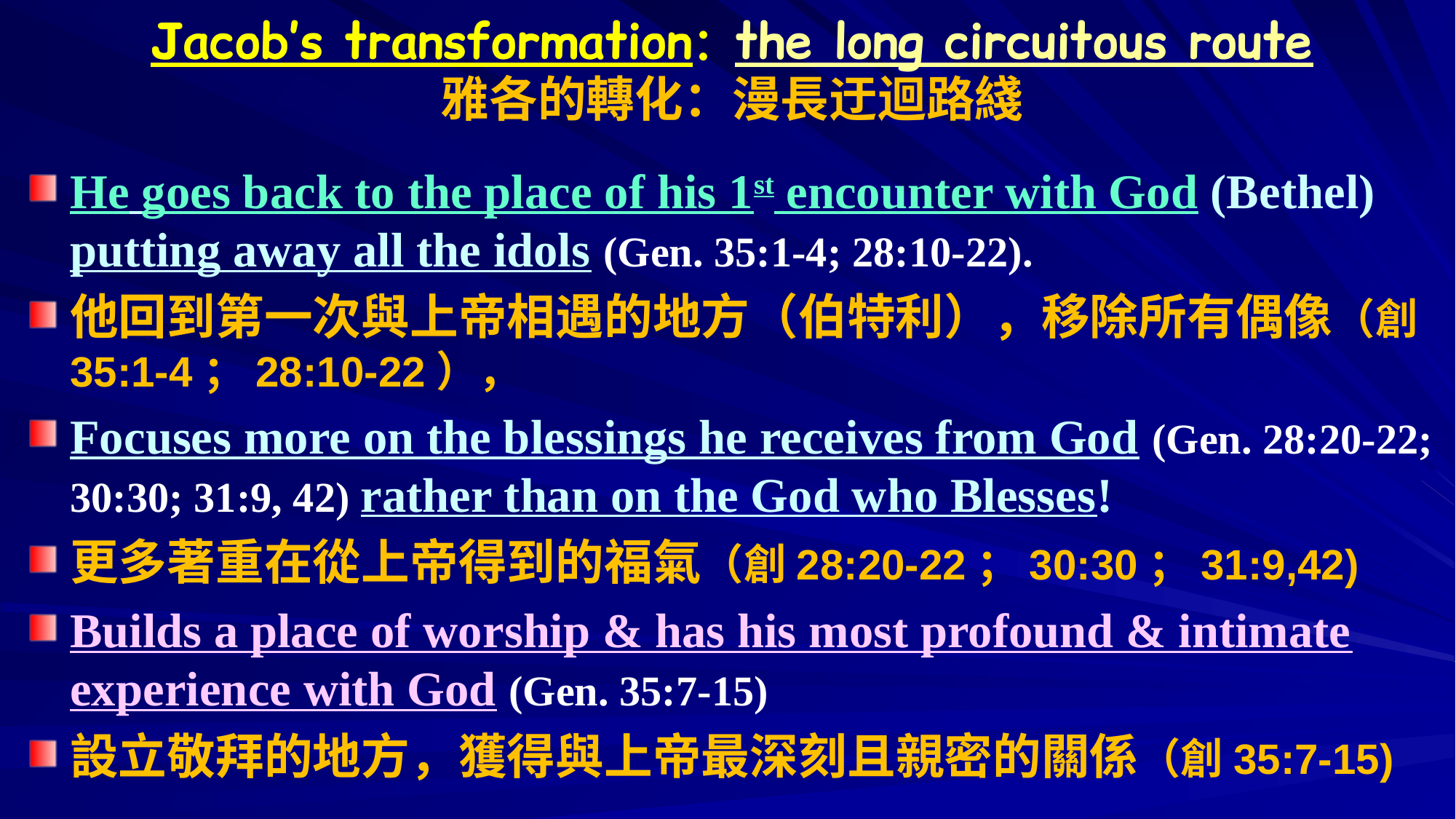

# Jacob’s transformation: the long circuitous route 雅各的轉化：漫長迂迴路綫
He goes back to the place of his 1st encounter with God (Bethel) putting away all the idols (Gen. 35:1-4; 28:10-22).
他回到第一次與上帝相遇的地方（伯特利），移除所有偶像（創35:1-4；28:10-22），
Focuses more on the blessings he receives from God (Gen. 28:20-22; 30:30; 31:9, 42) rather than on the God who Blesses!
更多著重在從上帝得到的福氣（創28:20-22；30:30；31:9,42)
Builds a place of worship & has his most profound & intimate experience with God (Gen. 35:7-15)
設立敬拜的地方，獲得與上帝最深刻且親密的關係（創35:7-15)